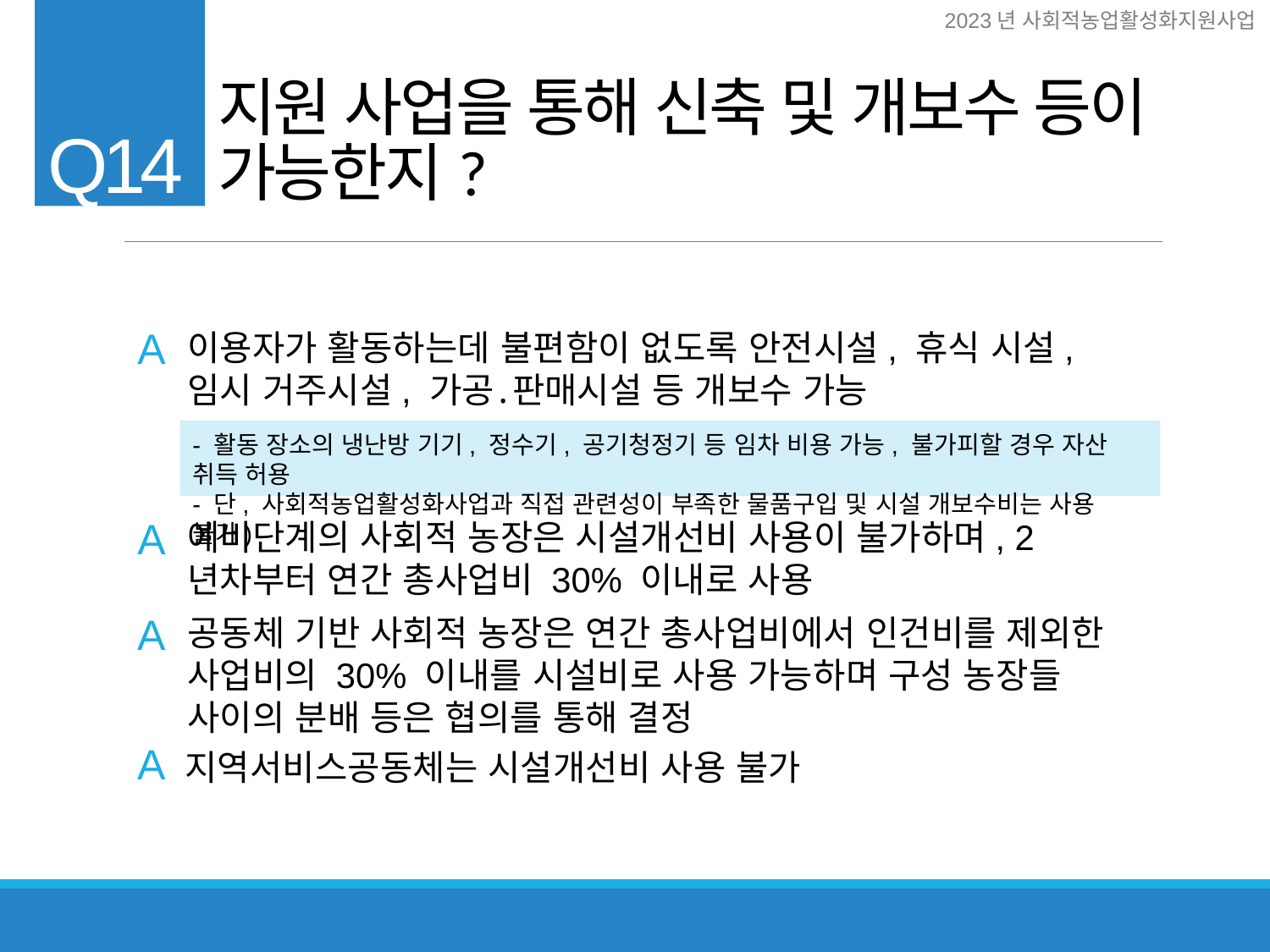

지원 사업을 통해 신축 및 개보수 등이
가능한지?
Q14
A
이용자가 활동하는데 불편함이 없도록 안전시설, 휴식 시설, 임시 거주시설, 가공․판매시설 등 개보수 가능

- 활동 장소의 냉난방 기기, 정수기, 공기청정기 등 임차 비용 가능, 불가피할 경우 자산 취득 허용
- 단, 사회적농업활성화사업과 직접 관련성이 부족한 물품구입 및 시설 개보수비는 사용 불가)
A
예비단계의 사회적 농장은 시설개선비 사용이 불가하며, 2년차부터 연간 총사업비 30% 이내로 사용
A
공동체 기반 사회적 농장은 연간 총사업비에서 인건비를 제외한 사업비의 30% 이내를 시설비로 사용 가능하며 구성 농장들 사이의 분배 등은 협의를 통해 결정
A
지역서비스공동체는 시설개선비 사용 불가